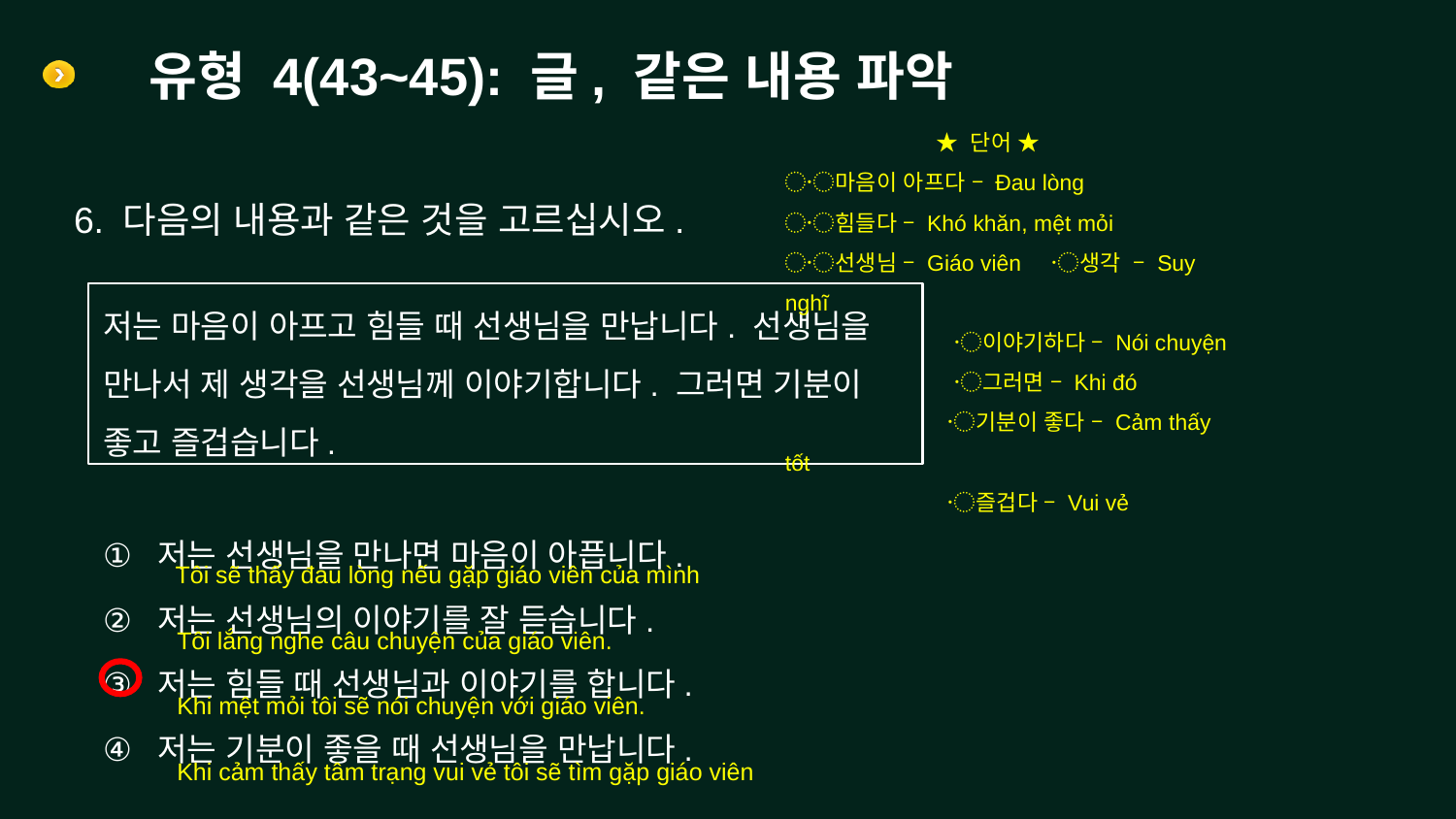

# 유형 4(43~45): 글, 같은 내용 파악
                        ★ 단어 ★
〮마음이 아프다 – Đau lòng
〮힘들다 – Khó khăn, mệt mỏi
〮선생님 – Giáo viên    〮생각  – Suy nghĩ
                          〮이야기하다 – Nói chuyện
                          〮그러면 – Khi đó
                         〮기분이 좋다 – Cảm thấy tốt
                         〮즐겁다 – Vui vẻ
6. 다음의 내용과 같은 것을 고르십시오.
저는 마음이 아프고 힘들 때 선생님을 만납니다. 선생님을 만나서 제 생각을 선생님께 이야기합니다. 그러면 기분이 좋고 즐겁습니다.
저는 선생님을 만나면 마음이 아픕니다.
저는 선생님의 이야기를 잘 듣습니다.
저는 힘들 때 선생님과 이야기를 합니다.
저는 기분이 좋을 때 선생님을 만납니다.
Tôi sẽ thấy đau lòng nếu gặp giáo viên của mình
Tôi lắng nghe câu chuyện của giáo viên.

Khi mệt mỏi tôi sẽ nói chuyện với giáo viên.
Khi cảm thấy tâm trạng vui vẻ tôi sẽ tìm gặp giáo viên